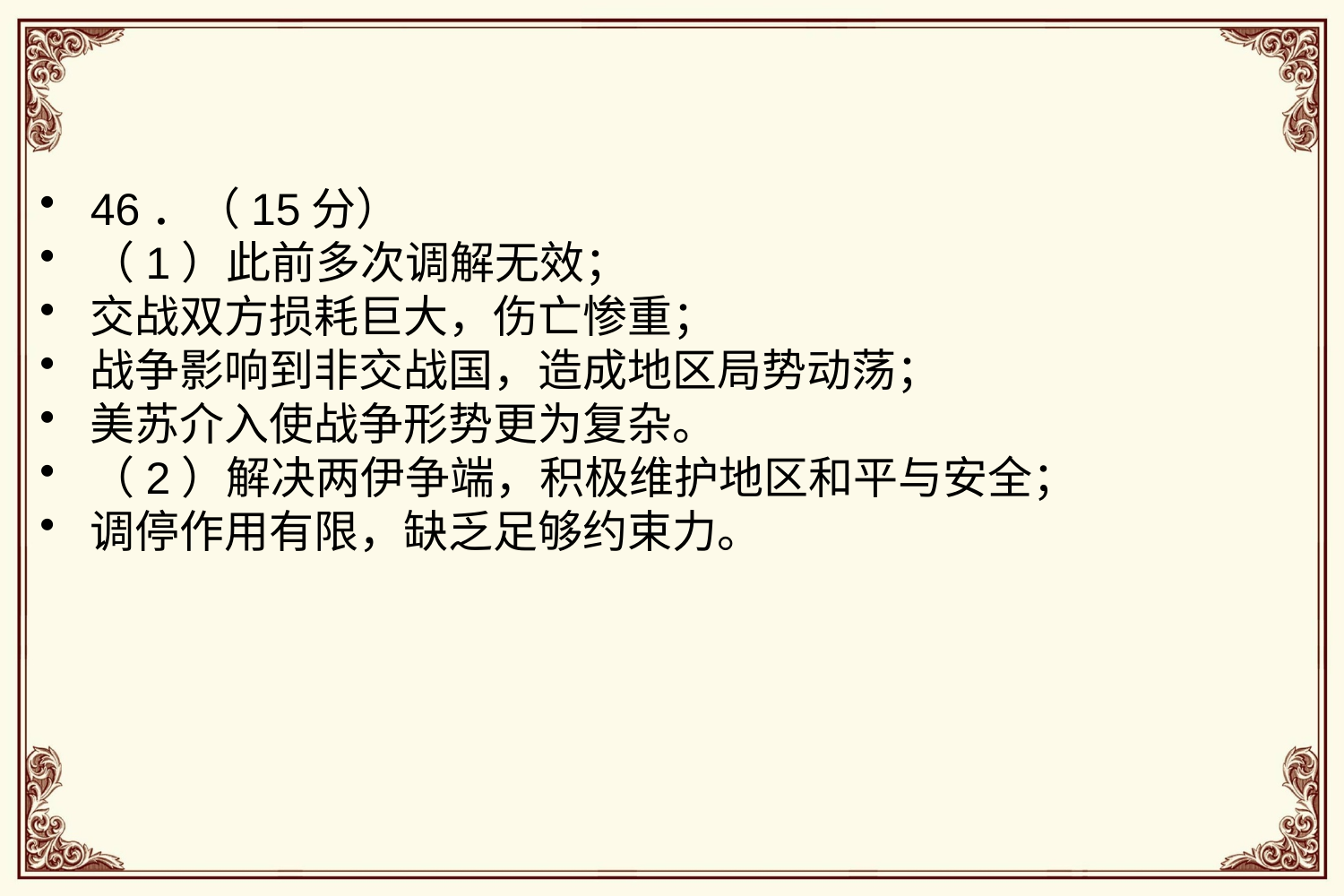

46．（15分）
（1）此前多次调解无效；
交战双方损耗巨大，伤亡惨重；
战争影响到非交战国，造成地区局势动荡；
美苏介入使战争形势更为复杂。
（2）解决两伊争端，积极维护地区和平与安全；
调停作用有限，缺乏足够约束力。